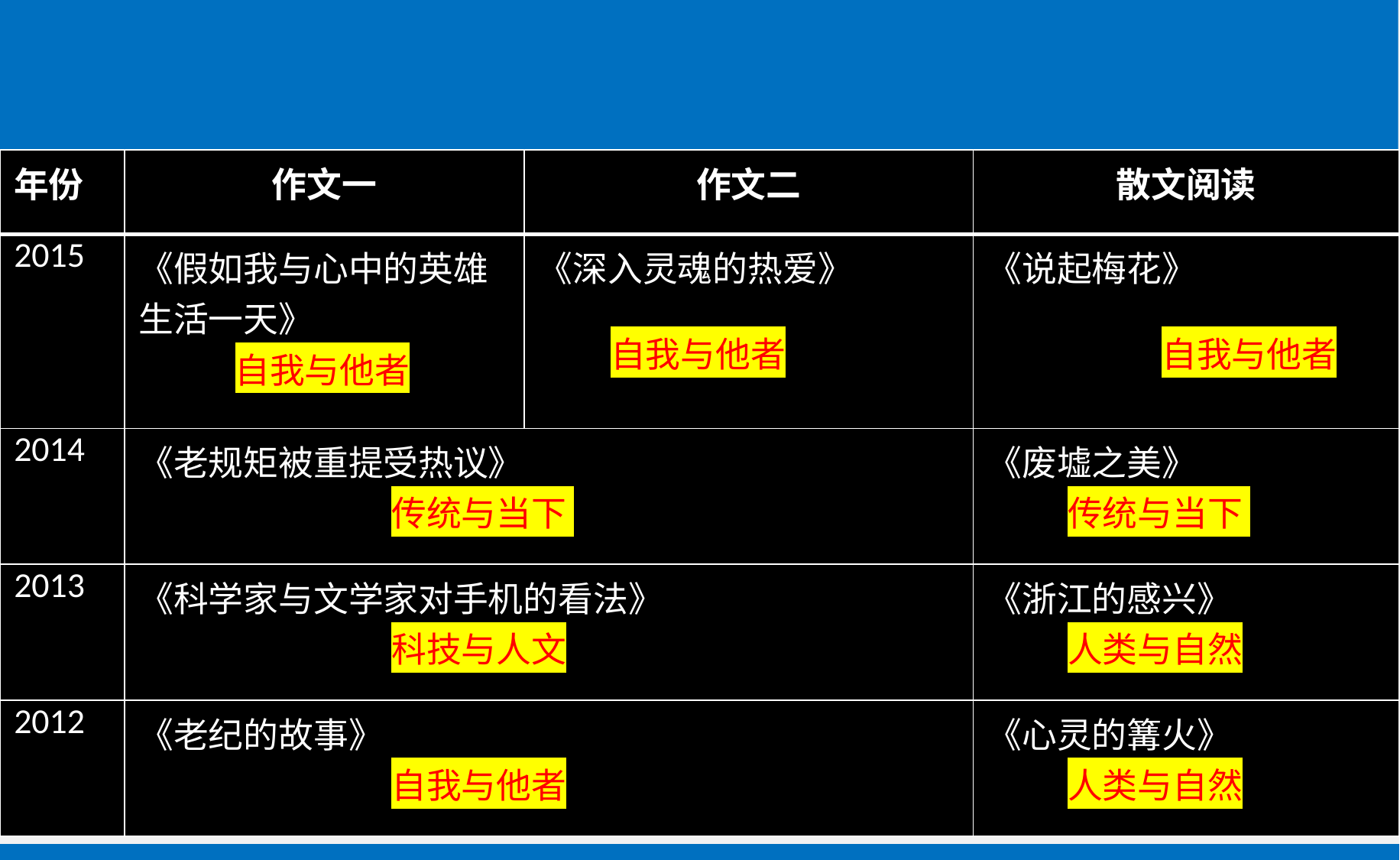

| 年份 | 作文一 | 作文二 | 散文阅读 |
| --- | --- | --- | --- |
| 2015 | 《假如我与心中的英雄生活一天》 自我与他者 | 《深入灵魂的热爱》 自我与他者 | 《说起梅花》 自我与他者 |
| 2014 | 《老规矩被重提受热议》 传统与当下 |  | 《废墟之美》 传统与当下 |
| 2013 | 《科学家与文学家对手机的看法》 科技与人文 |  | 《浙江的感兴》 人类与自然 |
| 2012 | 《老纪的故事》 自我与他者 |  | 《心灵的篝火》 人类与自然 |